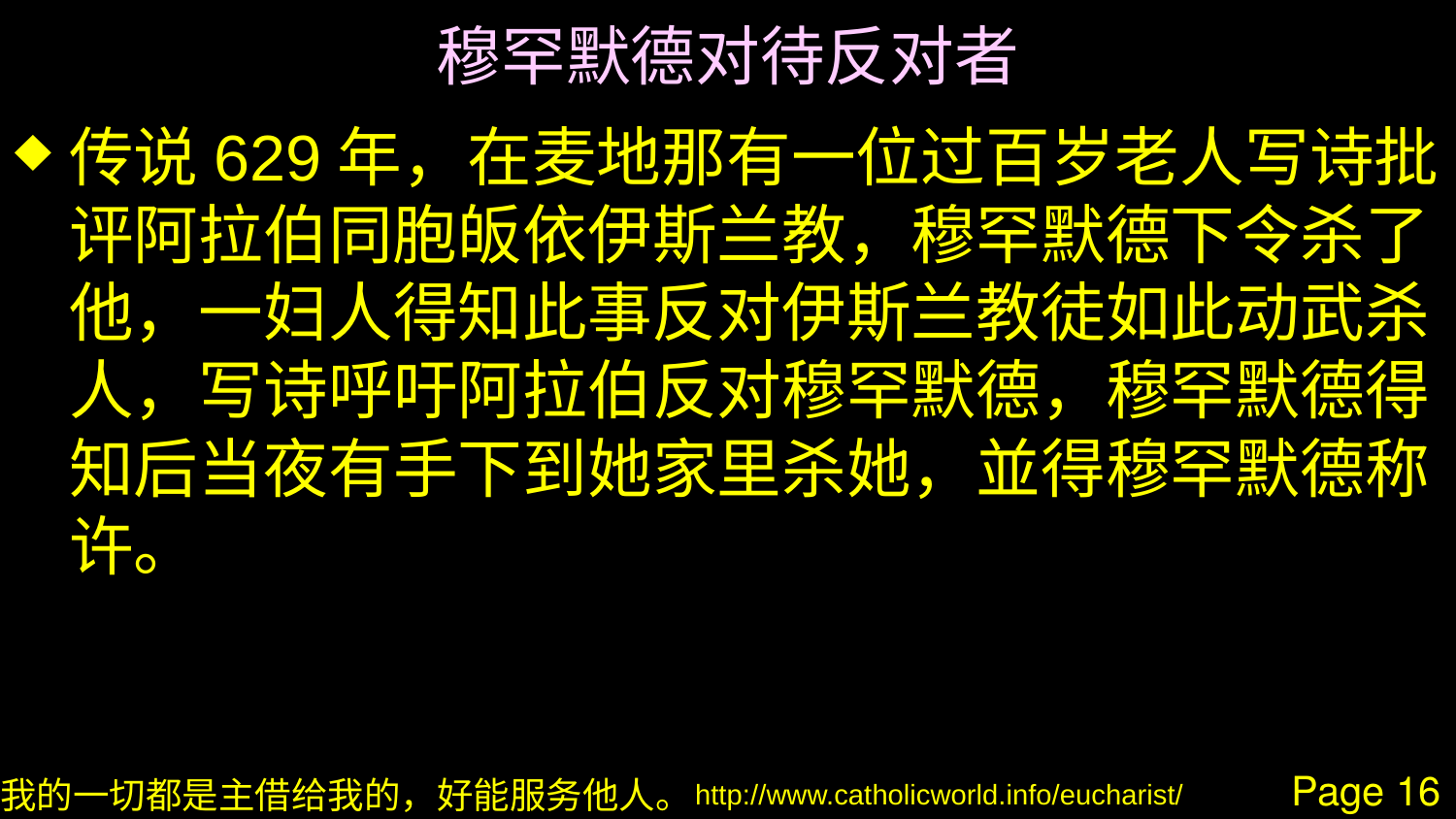

# 穆罕默德对待反对者
传说629年，在麦地那有一位过百岁老人写诗批评阿拉伯同胞皈依伊斯兰教，穆罕默德下令杀了他，一妇人得知此事反对伊斯兰教徒如此动武杀人，写诗呼吁阿拉伯反对穆罕默德，穆罕默德得知后当夜有手下到她家里杀她，並得穆罕默德称许。